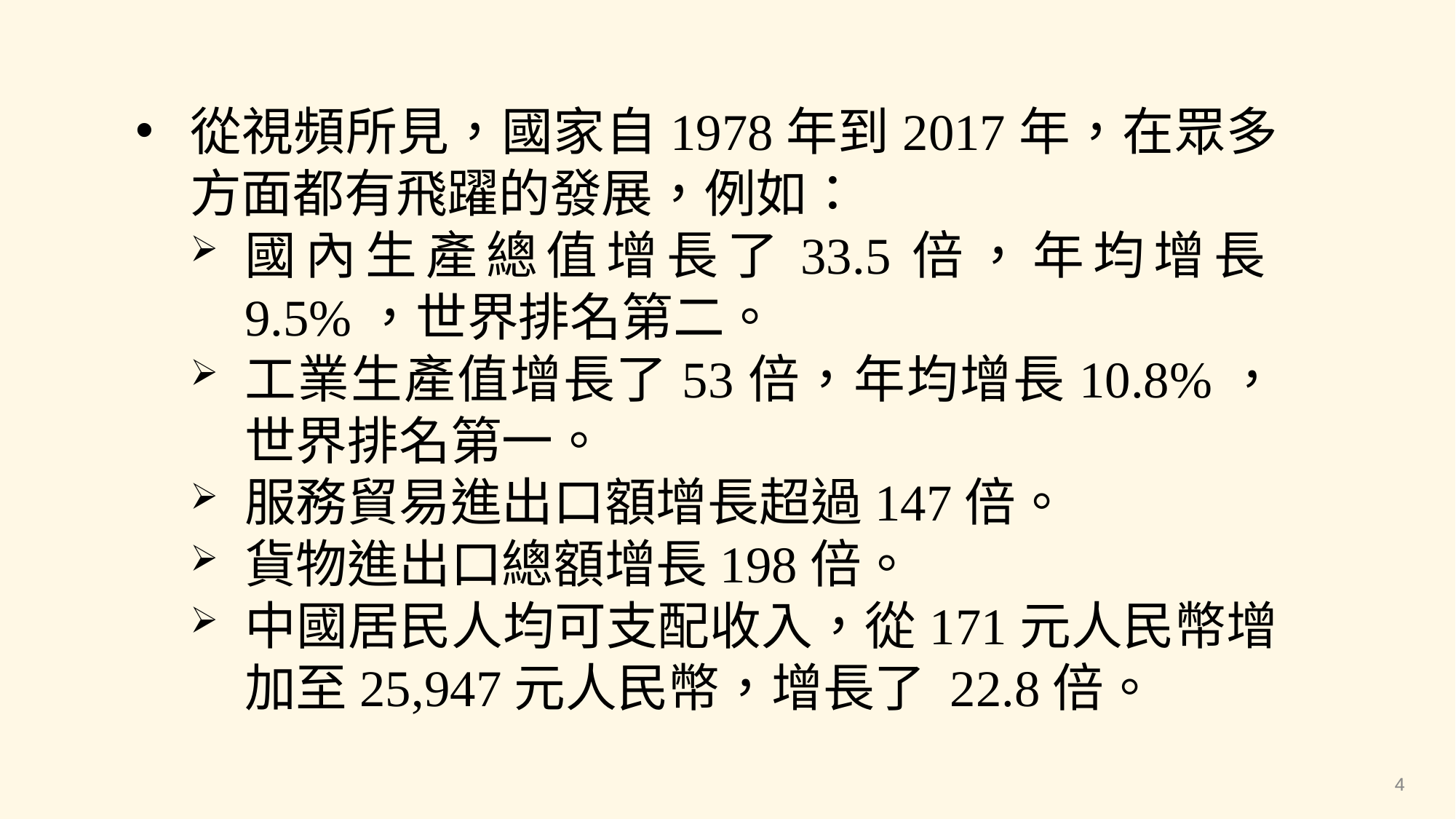

從視頻所見，國家自1978年到2017年，在眾多方面都有飛躍的發展，例如：
國內生產總值增長了33.5倍，年均增長9.5%，世界排名第二。
工業生產值增長了53倍，年均增長10.8%，世界排名第一。
服務貿易進出口額增長超過147倍。
貨物進出口總額增長198倍。
中國居民人均可支配收入，從171元人民幣增加至25,947元人民幣，增長了 22.8倍。